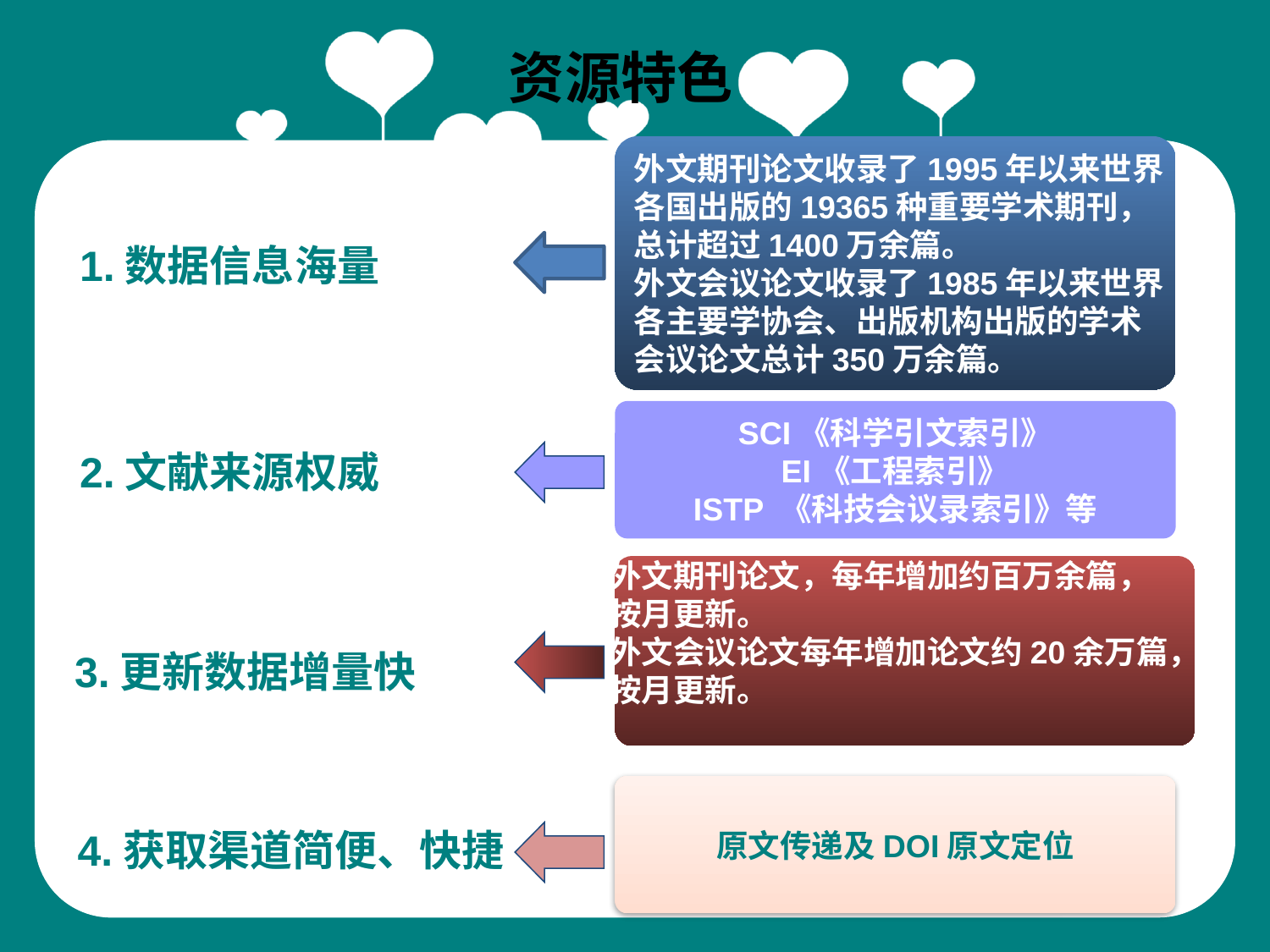

资源特色

外文期刊论文收录了1995年以来世界
各国出版的19365种重要学术期刊，
总计超过1400万余篇。
外文会议论文收录了1985年以来世界
各主要学协会、出版机构出版的学术
会议论文总计350万余篇。

1.数据信息海量

2.文献来源权威
SCI《科学引文索引》
EI《工程索引》
ISTP 《科技会议录索引》等

外文期刊论文，每年增加约百万余篇，
按月更新。
外文会议论文每年增加论文约20余万篇，
按月更新。

 3.更新数据增量快

 4.获取渠道简便、快捷
原文传递及DOI原文定位